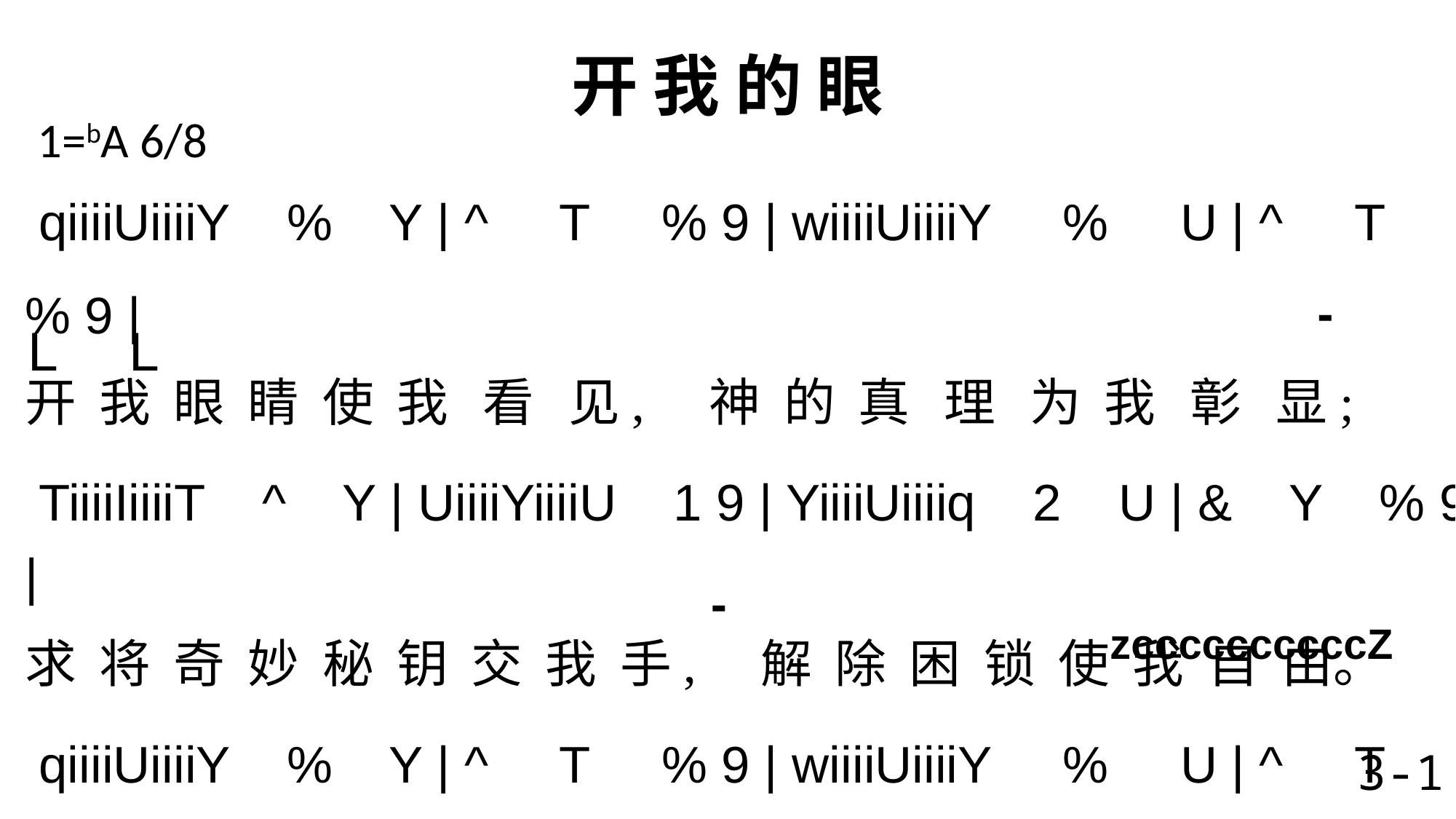

# 开 我 的 眼
1=bA 6/8
 qiiiiUiiiiY    %    Y | ^     T     % 9 | wiiiiUiiiiY     %     U | ^     T     % 9 |
开  我  眼  睛  使  我   看   见,    神  的  真   理   为  我   彰   显;
 TiiiiIiiiiT    ^    Y | UiiiiYiiiiU    1 9 | YiiiiUiiiiq    2    U | &    Y    % 9 |
求  将  奇  妙  秘  钥  交  我  手,    解  除  困  锁  使  我  自  由。
 qiiiiUiiiiY    %    Y | ^     T     % 9 | wiiiiUiiiiY     %     U | ^     T     % 9 |
我  今  安  静  专  心   等   候,    惟  愿  我   主   旨  意   成   就;
 eiiiiiwiiiiiq     1       q  |  2     q     ^  9  |  %  9    2  9  |  1  9    1  9   \
恳   求   圣   灵     开    我   眼   睛,       光      照        引    领!
 -
 L     L
  -
    zccccccccccZ
3-1